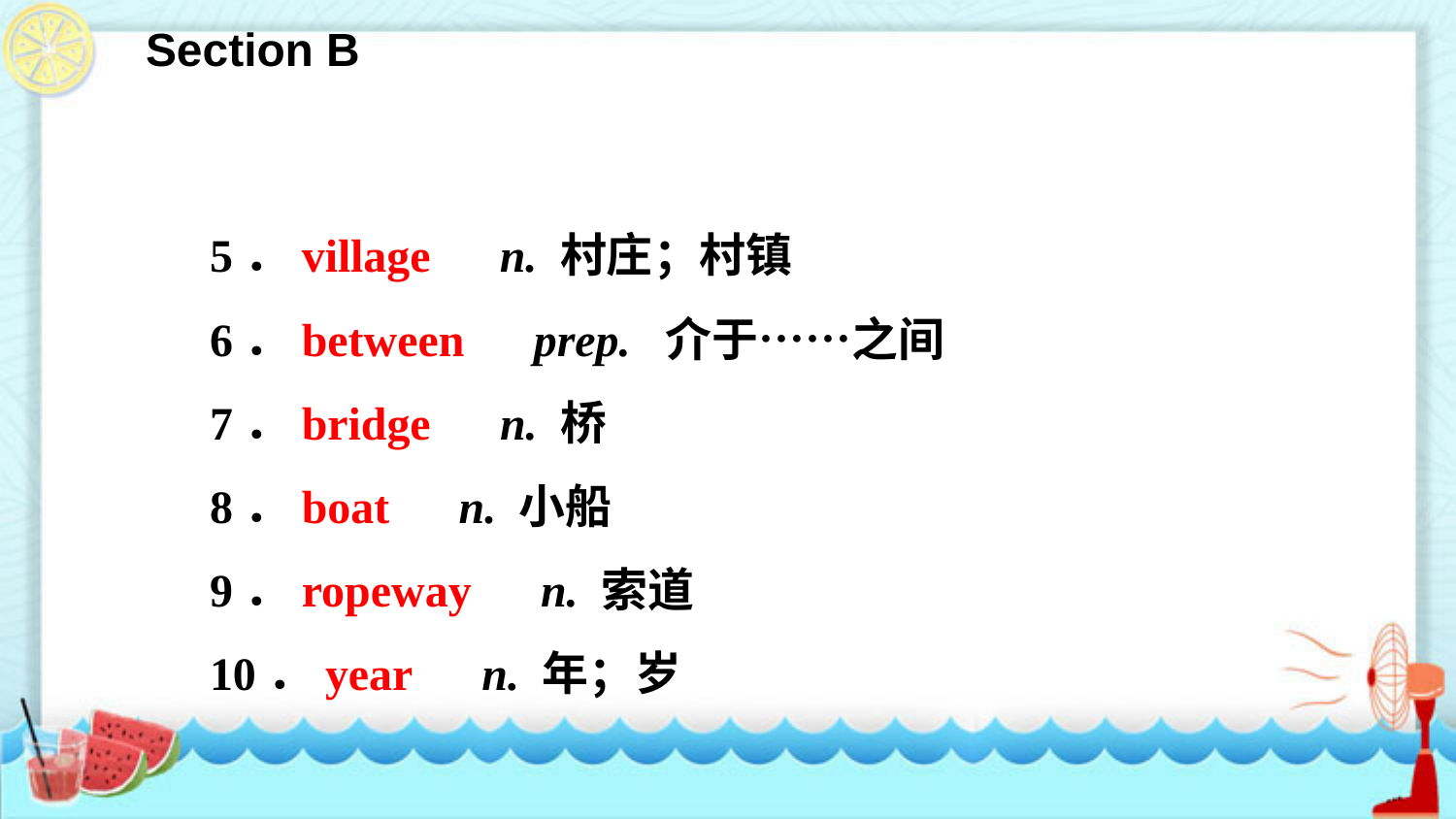

Section B
5．village　n. 村庄；村镇
6．between　prep.  介于……之间
7．bridge　n. 桥
8．boat　n. 小船
9．ropeway　n. 索道
10．year　n. 年；岁